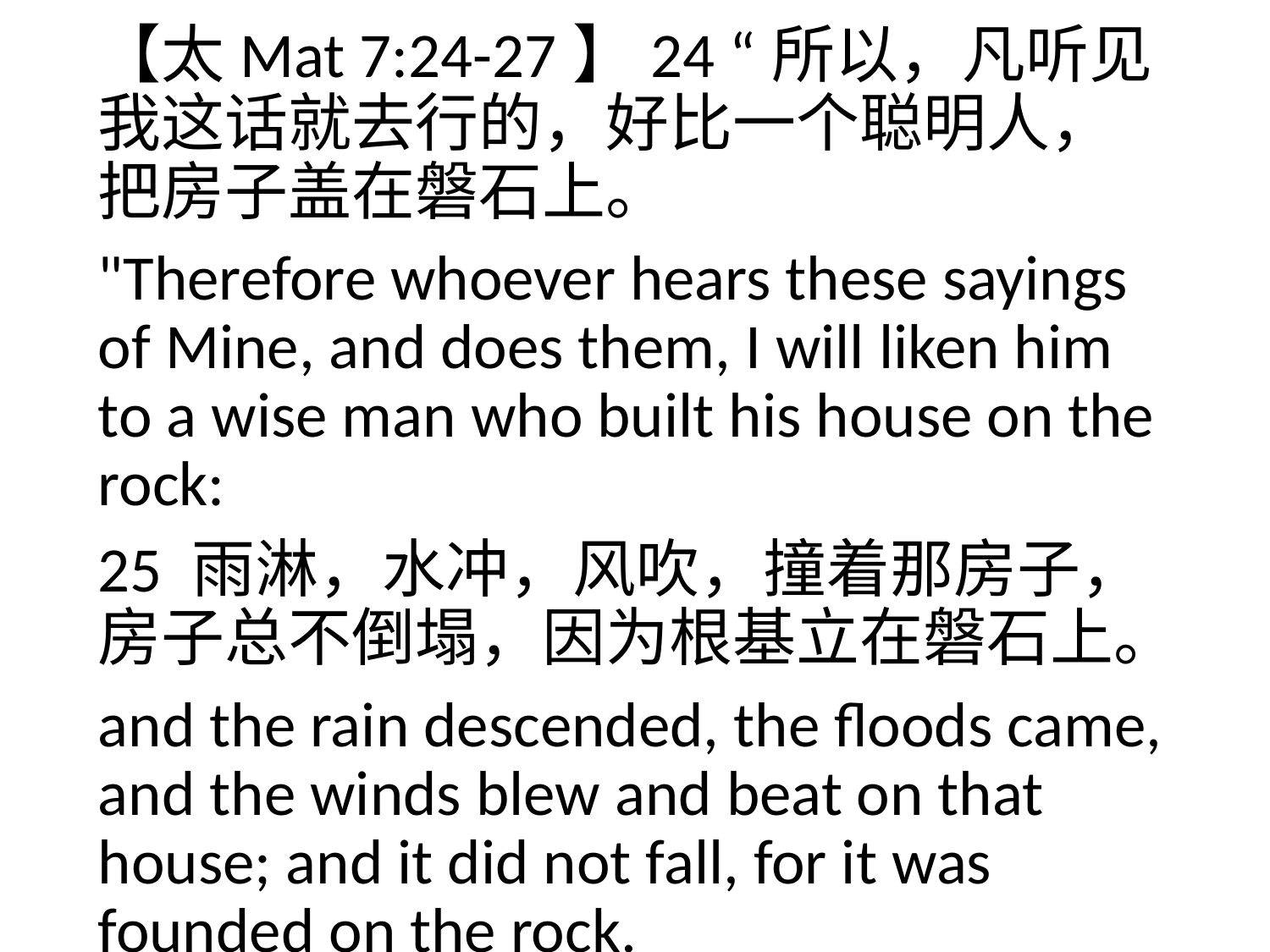

【太Mat 7:24-27】24 “所以，凡听见我这话就去行的，好比一个聪明人，把房子盖在磐石上。
"Therefore whoever hears these sayings of Mine, and does them, I will liken him to a wise man who built his house on the rock:
25 雨淋，水冲，风吹，撞着那房子，房子总不倒塌，因为根基立在磐石上。
and the rain descended, the floods came, and the winds blew and beat on that house; and it did not fall, for it was founded on the rock.